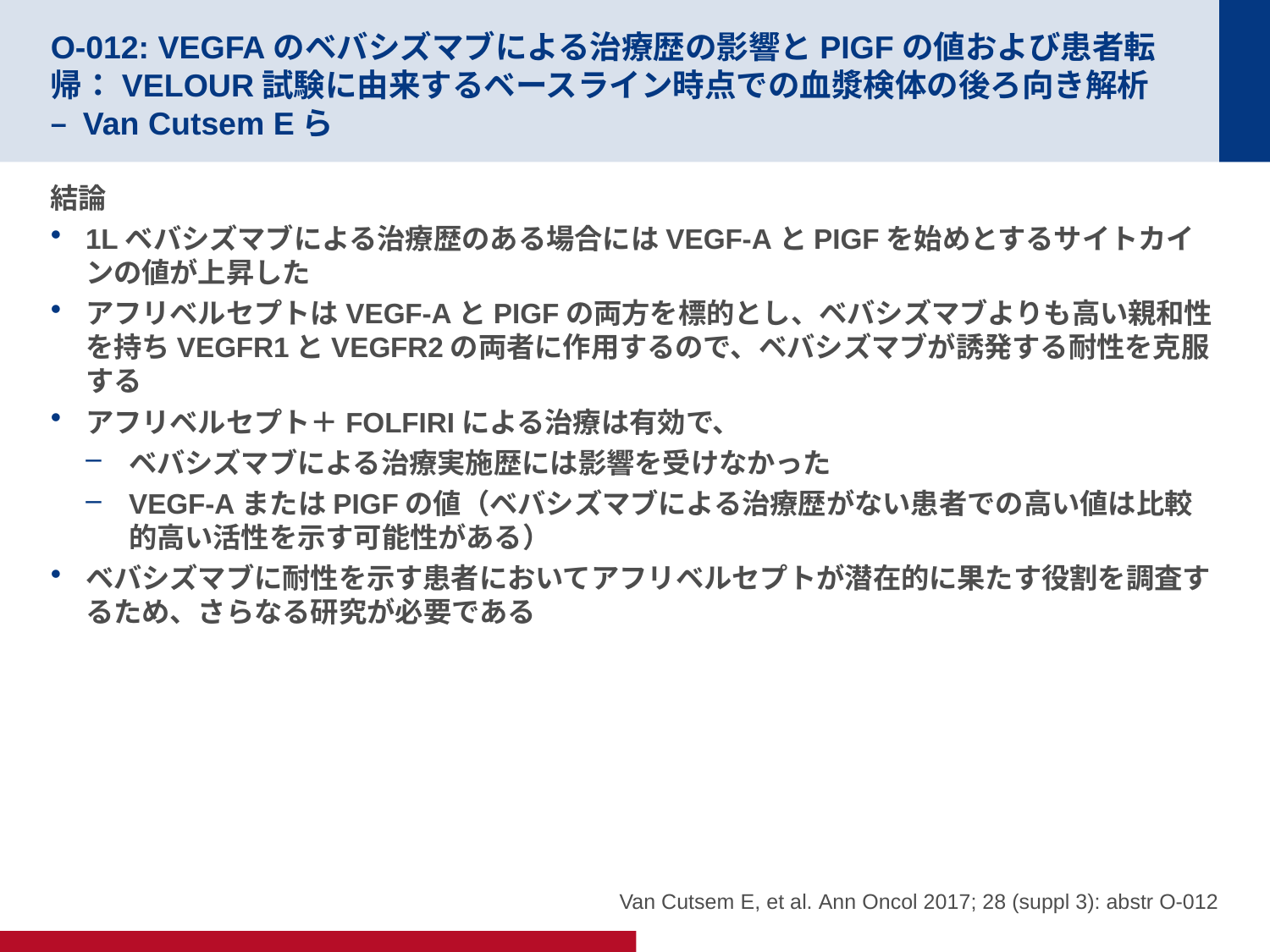

# O-012: VEGFAのベバシズマブによる治療歴の影響とPIGFの値および患者転帰：VELOUR試験に由来するベースライン時点での血漿検体の後ろ向き解析 – Van Cutsem Eら
結論
1Lベバシズマブによる治療歴のある場合にはVEGF-AとPIGFを始めとするサイトカインの値が上昇した
アフリベルセプトはVEGF-AとPIGFの両方を標的とし、ベバシズマブよりも高い親和性を持ちVEGFR1とVEGFR2の両者に作用するので、ベバシズマブが誘発する耐性を克服する
アフリベルセプト＋FOLFIRIによる治療は有効で、
ベバシズマブによる治療実施歴には影響を受けなかった
VEGF-AまたはPIGFの値（ベバシズマブによる治療歴がない患者での高い値は比較的高い活性を示す可能性がある）
ベバシズマブに耐性を示す患者においてアフリベルセプトが潜在的に果たす役割を調査するため、さらなる研究が必要である

Van Cutsem E, et al. Ann Oncol 2017; 28 (suppl 3): abstr O-012